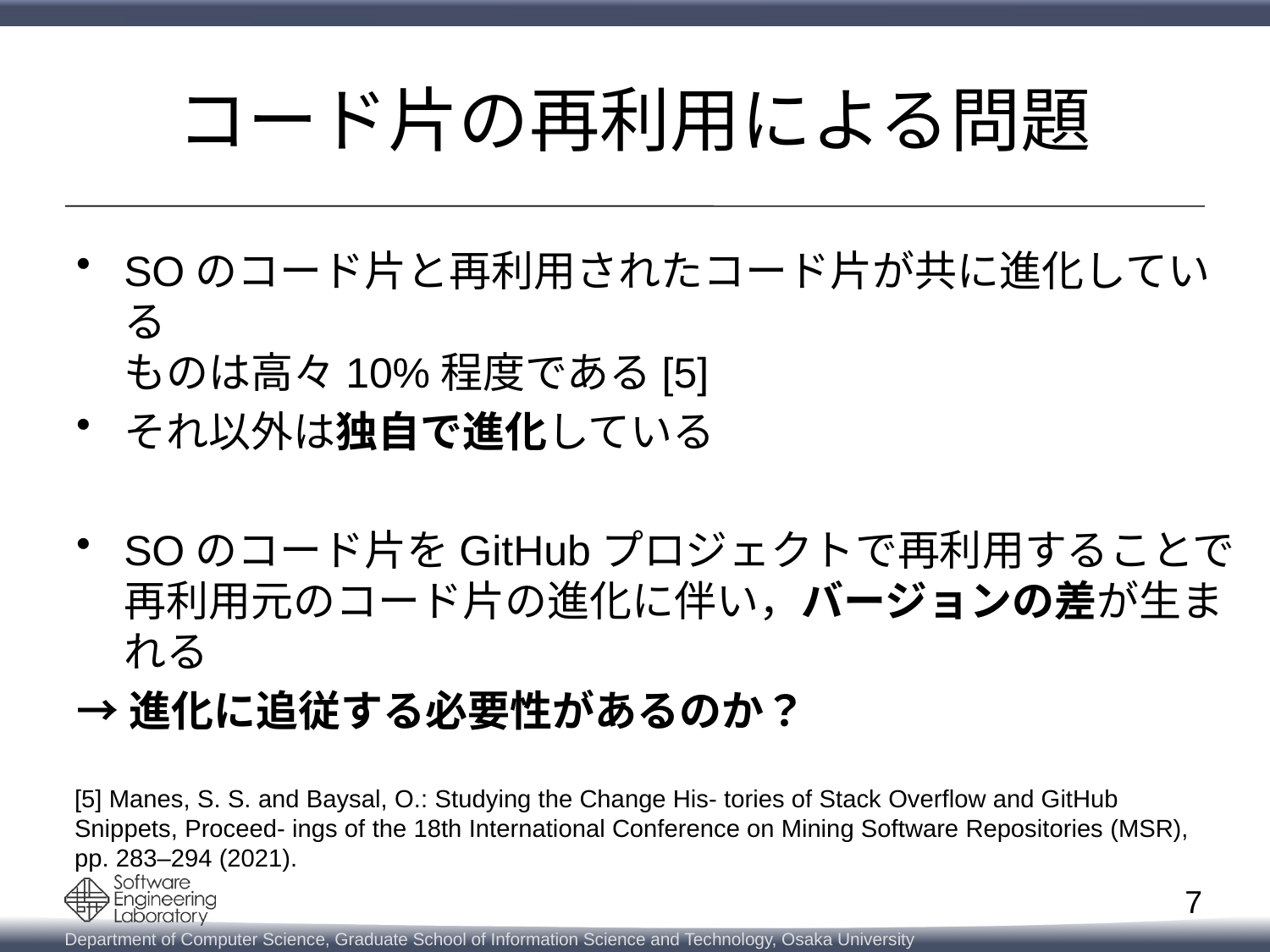

# コード片の再利用による問題
SOのコード片と再利用されたコード片が共に進化している
ものは高々10%程度である[5]
それ以外は独自で進化している

SOのコード片をGitHubプロジェクトで再利用することで
再利用元のコード片の進化に伴い，バージョンの差が生まれる
→進化に追従する必要性があるのか？

[5] Manes, S. S. and Baysal, O.: Studying the Change His- tories of Stack Overflow and GitHub Snippets, Proceed- ings of the 18th International Conference on Mining Software Repositories (MSR), pp. 283–294 (2021).
7